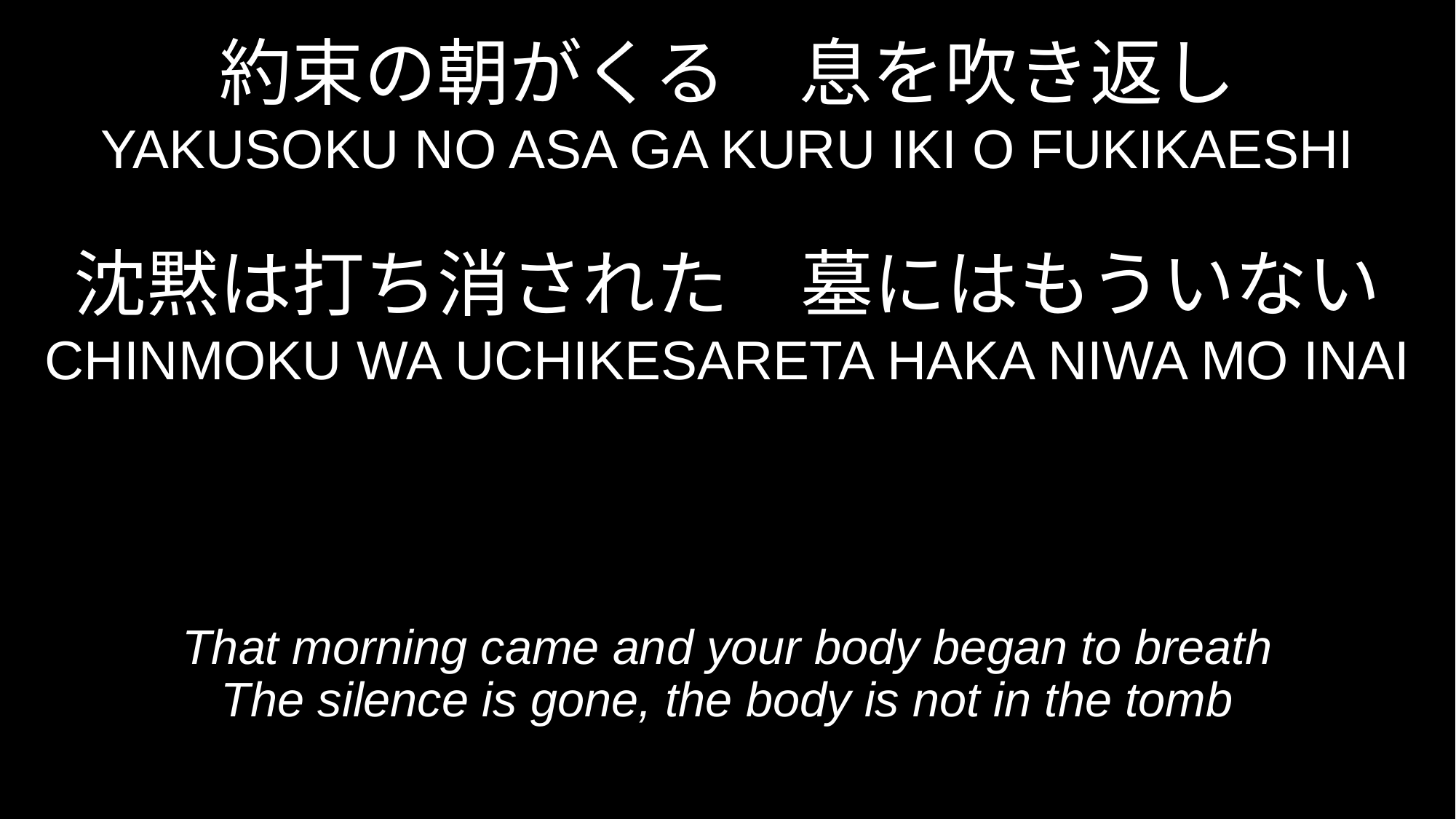

# 約束の朝がくる　息を吹き返し YAKUSOKU NO ASA GA KURU IKI O FUKIKAESHI 　 沈黙は打ち消された　墓にはもういない CHINMOKU WA UCHIKESARETA HAKA NIWA MO INAI
That morning came and your body began to breath
The silence is gone, the body is not in the tomb